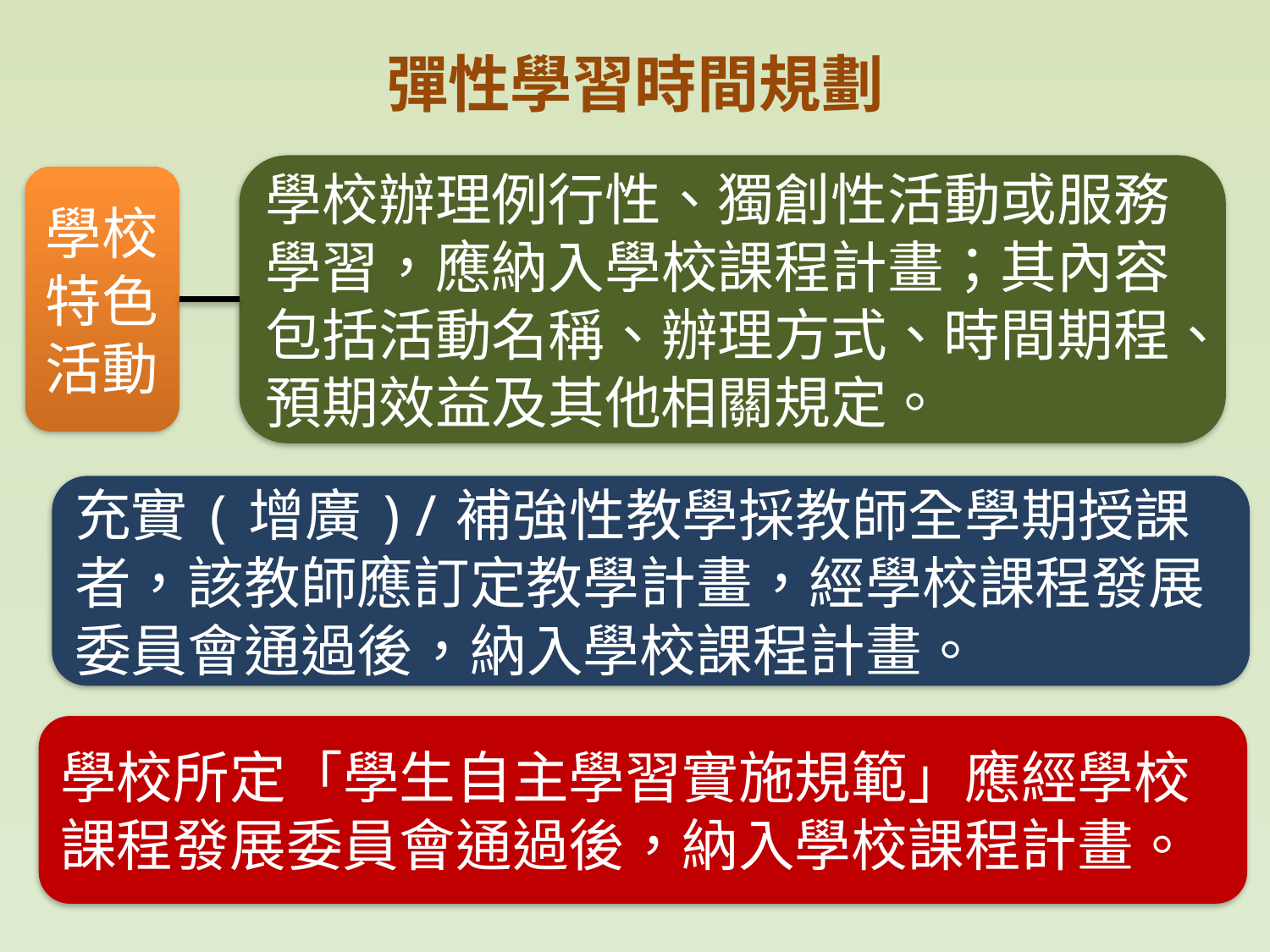

# 彈性學習時間規劃
學校辦理例行性、獨創性活動或服務學習，應納入學校課程計畫；其內容包括活動名稱、辦理方式、時間期程、預期效益及其他相關規定。
學校特色活動
充實(增廣)/補強性教學採教師全學期授課者，該教師應訂定教學計畫，經學校課程發展委員會通過後，納入學校課程計畫。
學校所定「學生自主學習實施規範」應經學校課程發展委員會通過後，納入學校課程計畫。